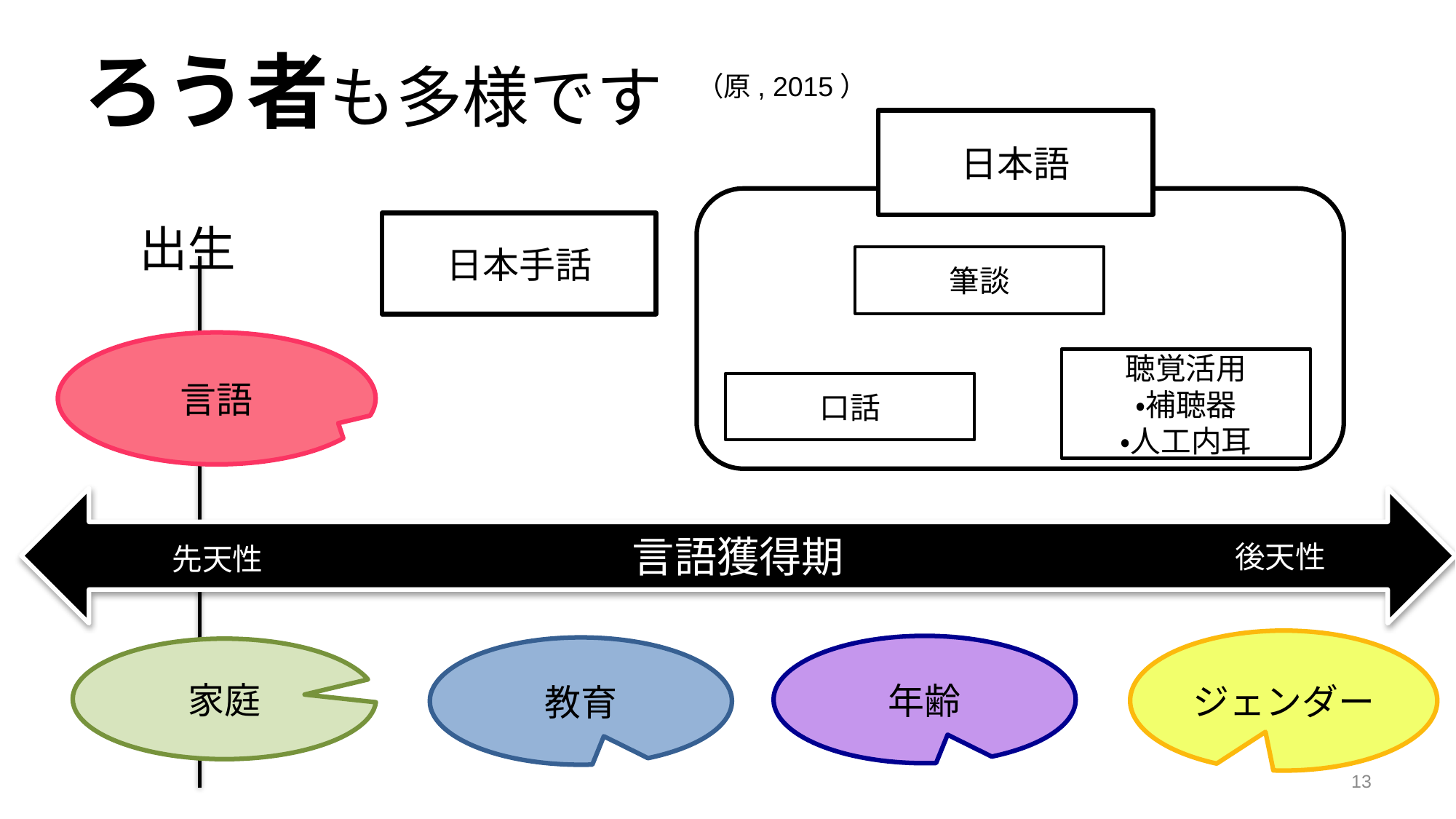

# ろう者も多様です
（原, 2015）
日本語

出生
日本手話
筆談
言語
聴覚活用
・補聴器
・人工内耳
口話
言語獲得期
後天性
先天性
ジェンダー
年齢
教育
家庭
13